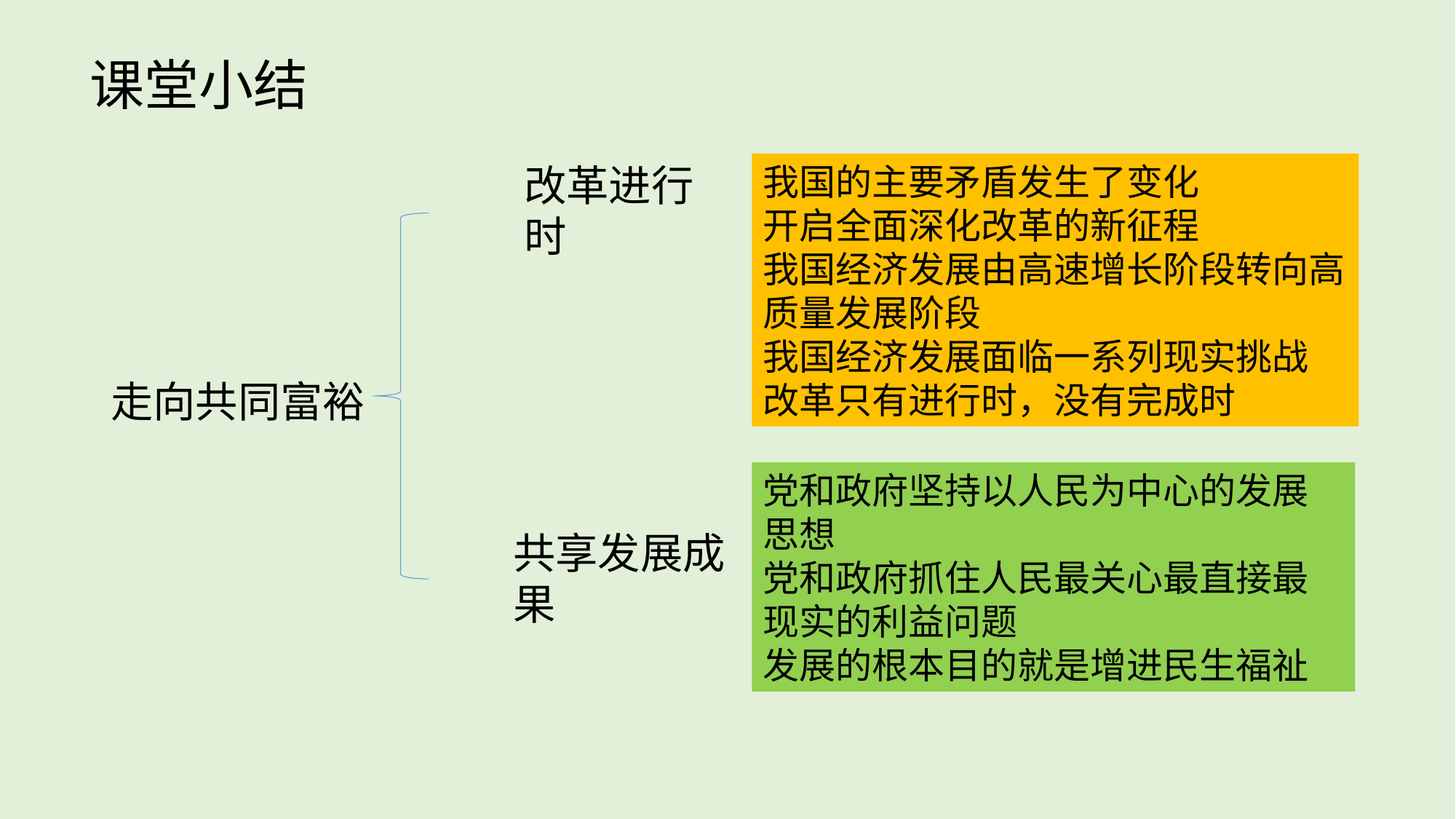

课堂小结

走向共同富裕
改革进行时
我国的主要矛盾发生了变化
开启全面深化改革的新征程
我国经济发展由高速增长阶段转向高质量发展阶段
我国经济发展面临一系列现实挑战
改革只有进行时，没有完成时

党和政府坚持以人民为中心的发展思想
党和政府抓住人民最关心最直接最现实的利益问题
发展的根本目的就是增进民生福祉
共享发展成果